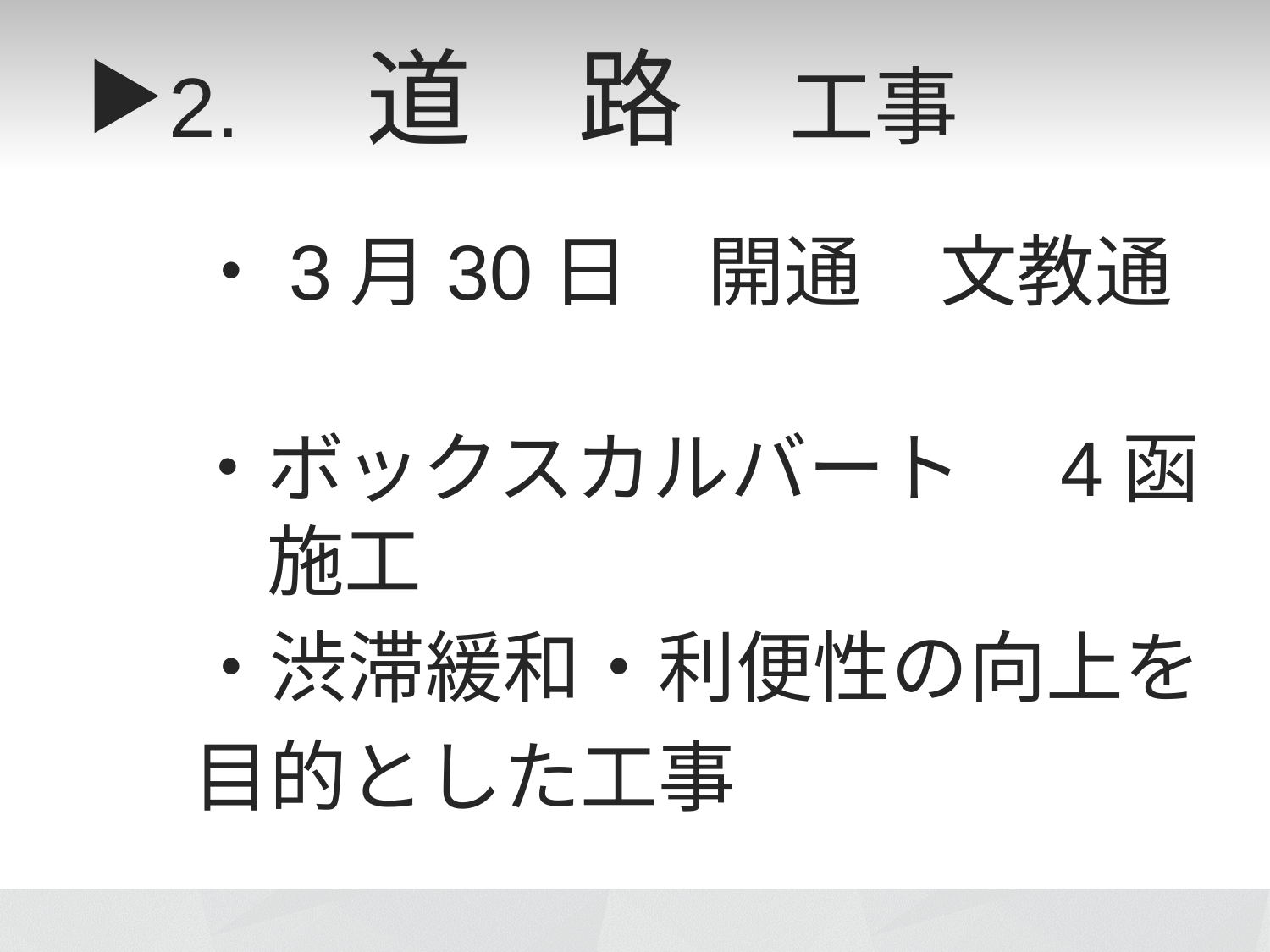

2.　道　路　工事

・3月30日　開通　文教通
・ボックスカルバート　4函　施工
・渋滞緩和・利便性の向上を
目的とした工事